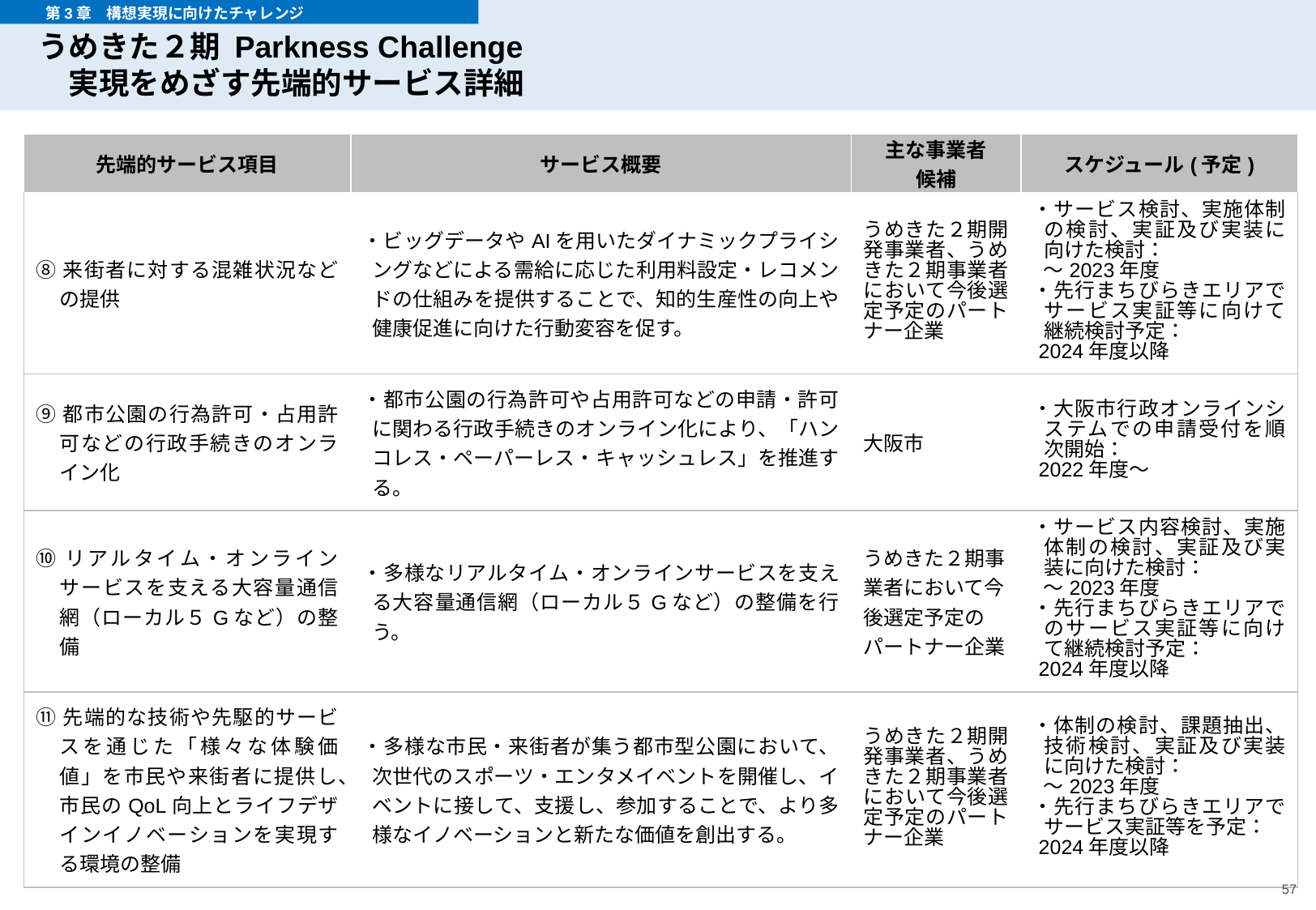

# うめきた２期 Parkness Challenge 　実現をめざす先端的サービス詳細
　　　第3章　構想実現に向けたチャレンジ
| 先端的サービス項目 | サービス概要 | 主な事業者 候補 | スケジュール(予定) |
| --- | --- | --- | --- |
| ⑧来街者に対する混雑状況などの提供 | ・ビッグデータやAIを用いたダイナミックプライシングなどによる需給に応じた利用料設定・レコメンドの仕組みを提供することで、知的生産性の向上や健康促進に向けた行動変容を促す。 | うめきた２期開発事業者、うめきた２期事業者において今後選定予定のパートナー企業 | ・サービス検討、実施体制の検討、実証及び実装に向けた検討： ～2023年度 ・先行まちびらきエリアでサービス実証等に向けて継続検討予定： 2024年度以降 |
| ⑨都市公園の行為許可・占用許可などの行政手続きのオンライン化 | ・都市公園の行為許可や占用許可などの申請・許可に関わる行政手続きのオンライン化により、「ハンコレス・ペーパーレス・キャッシュレス」を推進する。 | 大阪市 | ・大阪市行政オンラインシステムでの申請受付を順次開始： 2022年度～ |
| ⑩リアルタイム・オンラインサービスを支える大容量通信網（ローカル５Gなど）の整備 | ・多様なリアルタイム・オンラインサービスを支える大容量通信網（ローカル５Gなど）の整備を行う。 | うめきた２期事業者において今後選定予定のパートナー企業 | ・サービス内容検討、実施体制の検討、実証及び実装に向けた検討： ～2023年度 ・先行まちびらきエリアでのサービス実証等に向けて継続検討予定： 2024年度以降 |
| ⑪先端的な技術や先駆的サービスを通じた「様々な体験価値」を市民や来街者に提供し、市民のQoL向上とライフデザインイノベーションを実現する環境の整備 | ・多様な市民・来街者が集う都市型公園において、次世代のスポーツ・エンタメイベントを開催し、イベントに接して、支援し、参加することで、より多様なイノベーションと新たな価値を創出する。 | うめきた２期開発事業者、うめきた２期事業者において今後選定予定のパートナー企業 | ・体制の検討、課題抽出、技術検討、実証及び実装に向けた検討： ～2023年度 ・先行まちびらきエリアでサービス実証等を予定： 2024年度以降 |
57